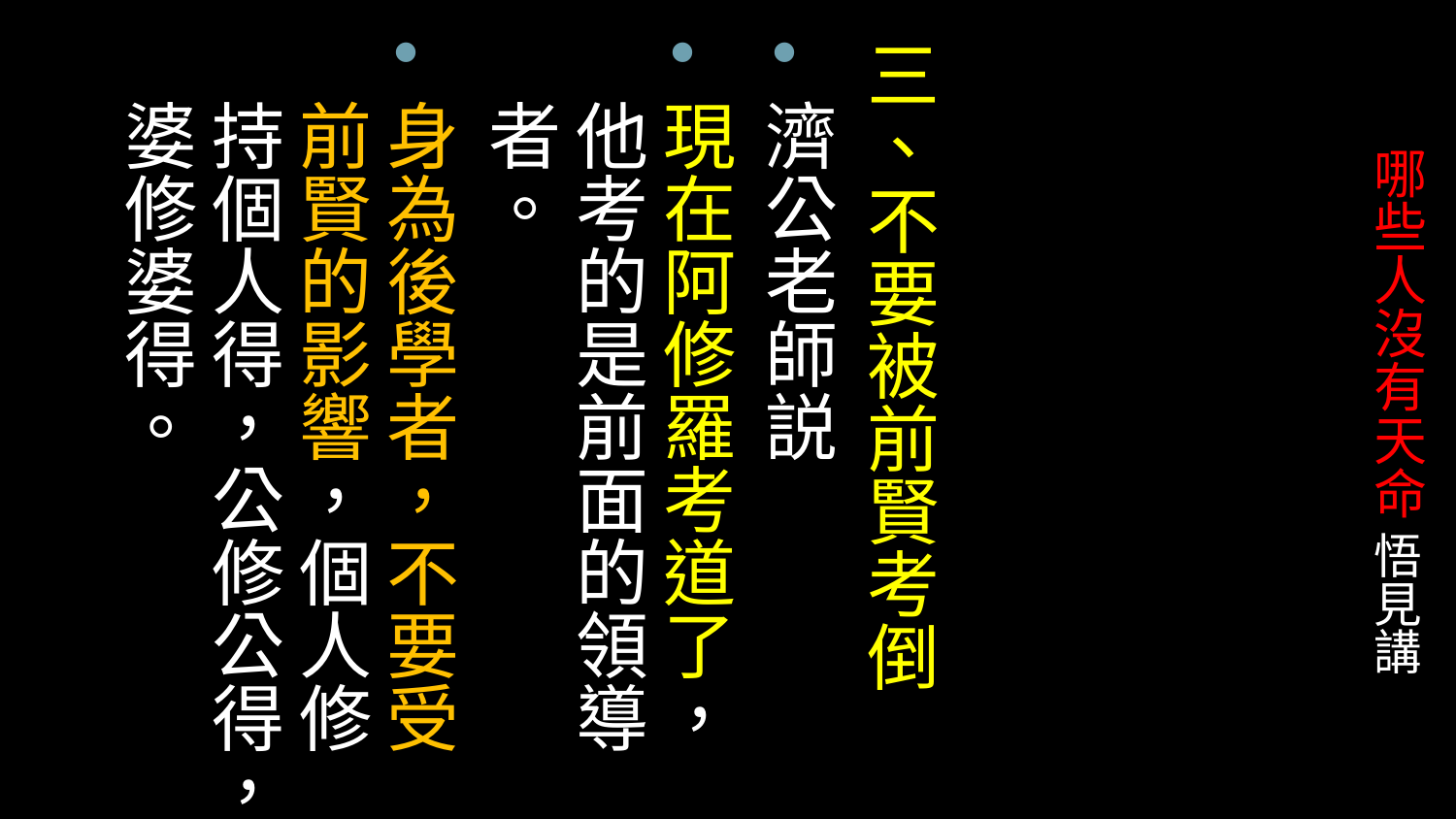

三、不要被前賢考倒
濟公老師説
現在阿修羅考道了，他考的是前面的領導者。
身為後學者，不要受前賢的影響，個人修持個人得，公修公得，婆修婆得。

# 哪些人沒有天命 悟見講